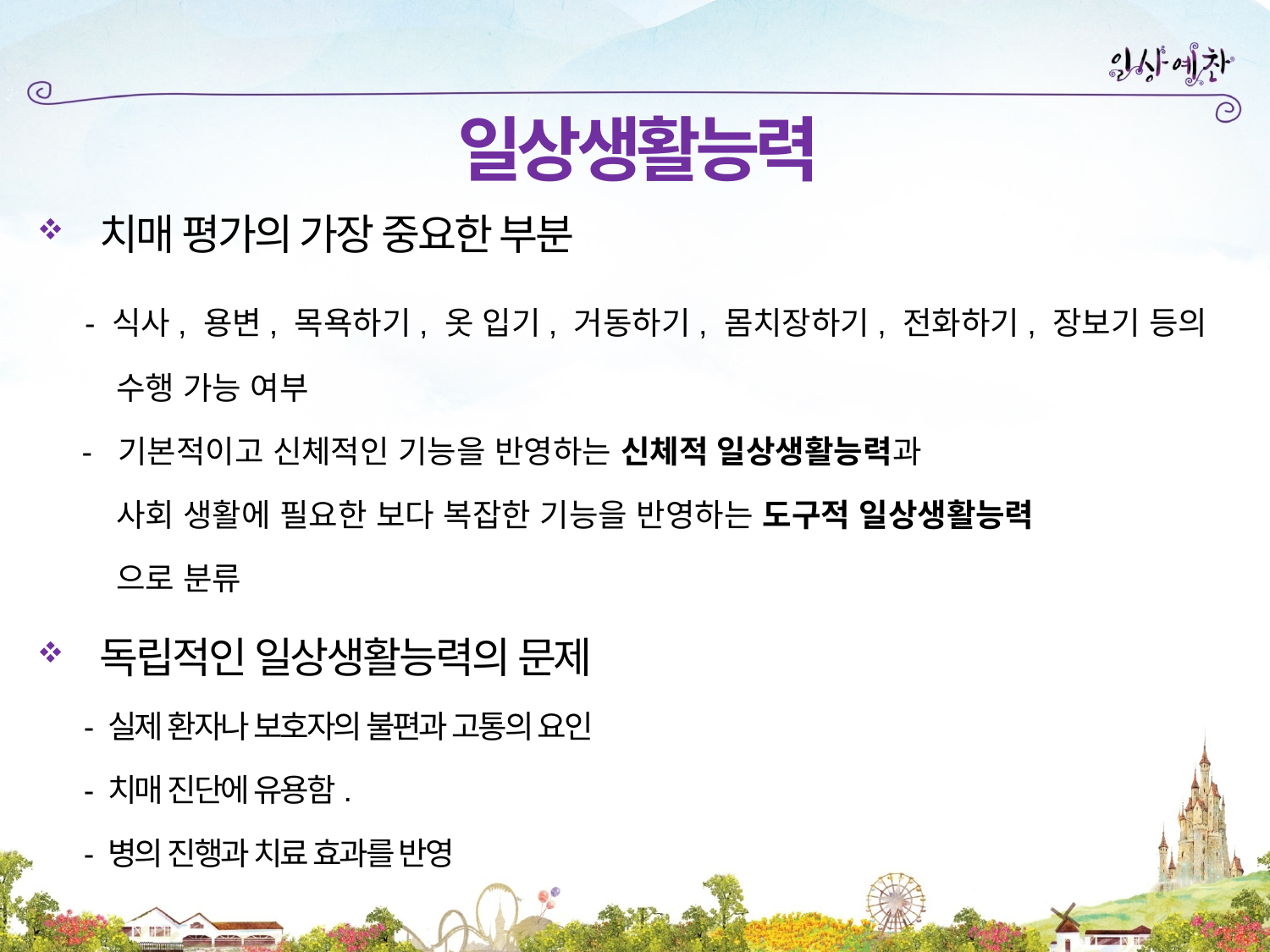

일상생활능력
치매 평가의 가장 중요한 부분
    - 식사, 용변, 목욕하기, 옷 입기, 거동하기, 몸치장하기, 전화하기, 장보기 등의
        수행 가능 여부
     -  기본적이고 신체적인 기능을 반영하는 신체적 일상생활능력과
        사회 생활에 필요한 보다 복잡한 기능을 반영하는 도구적 일상생활능력
        으로 분류
독립적인 일상생활능력의 문제
       - 실제 환자나 보호자의 불편과 고통의 요인
       - 치매 진단에 유용함.
       - 병의 진행과 치료 효과를 반영